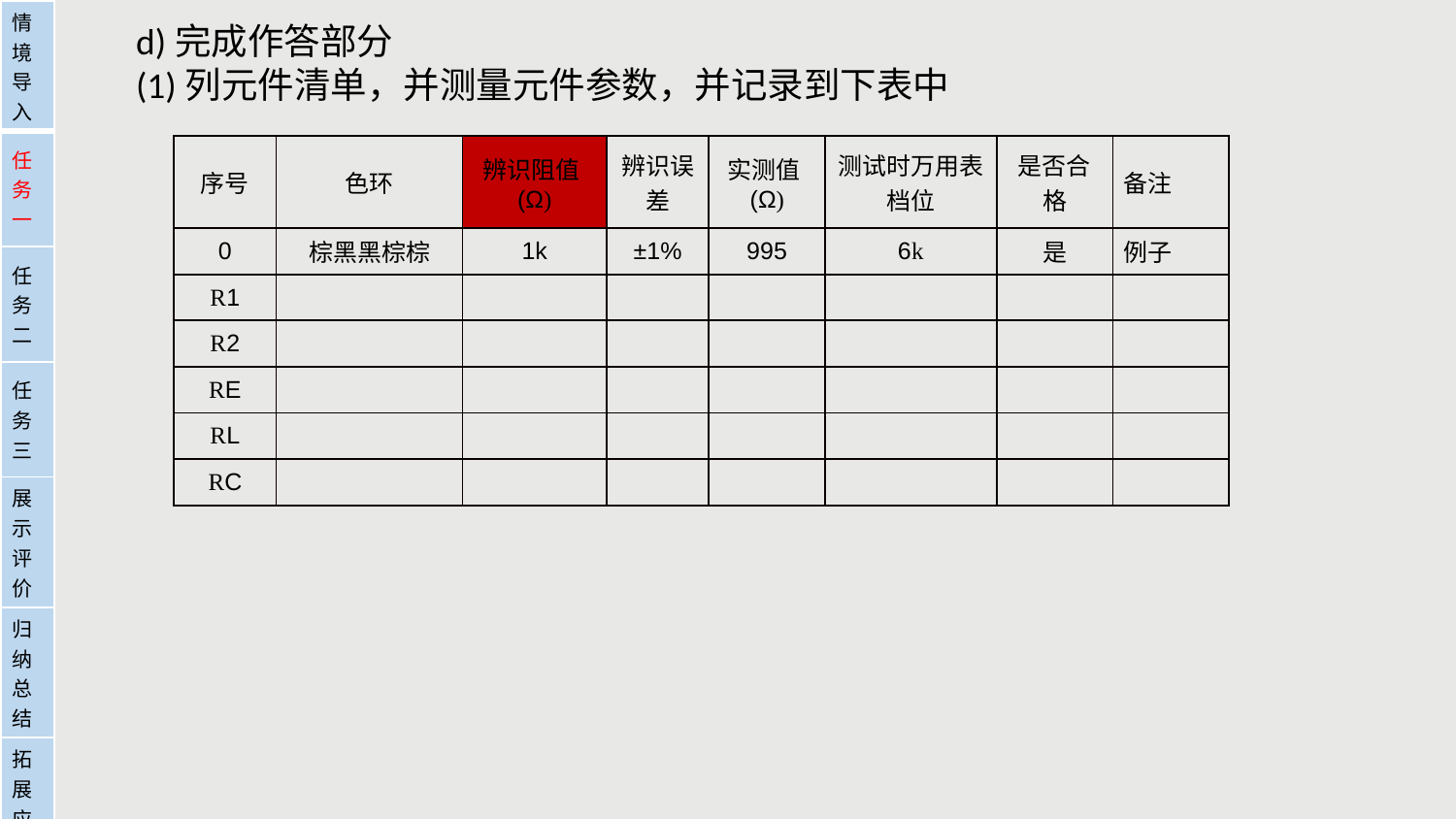

| 情境导入 |
| --- |
| 任务一 |
| 任务二 |
| 任务三 |
| 展示评价 |
| 归纳总结 |
| 拓展应用 |
d)完成作答部分(1)列元件清单，并测量元件参数，并记录到下表中
| 序号 | 色环 | 辨识阻值(Ω) | 辨识误差 | 实测值(Ω) | 测试时万用表档位 | 是否合格 | 备注 |
| --- | --- | --- | --- | --- | --- | --- | --- |
| 0 | 棕黑黑棕棕 | 1k | ±1% | 995 | 6k | 是 | 例子 |
| R1 |  |  |  |  |  |  |  |
| R2 |  |  |  |  |  |  |  |
| RE |  |  |  |  |  |  |  |
| RL |  |  |  |  |  |  |  |
| RC |  |  |  |  |  |  |  |